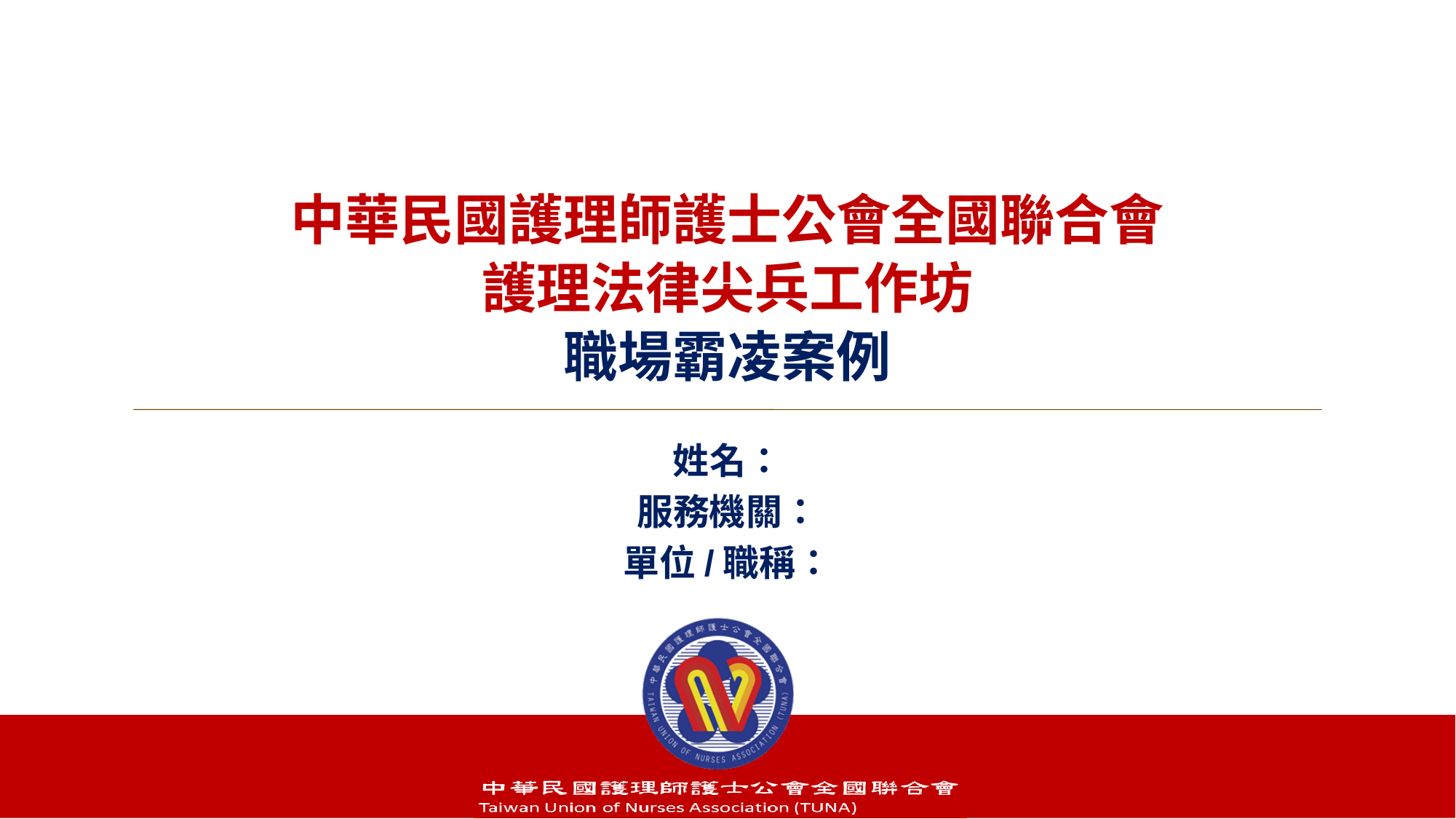

# 中華民國護理師護士公會全國聯合會 護理法律尖兵工作坊 職場霸凌案例
姓名：
服務機關：
單位/職稱：